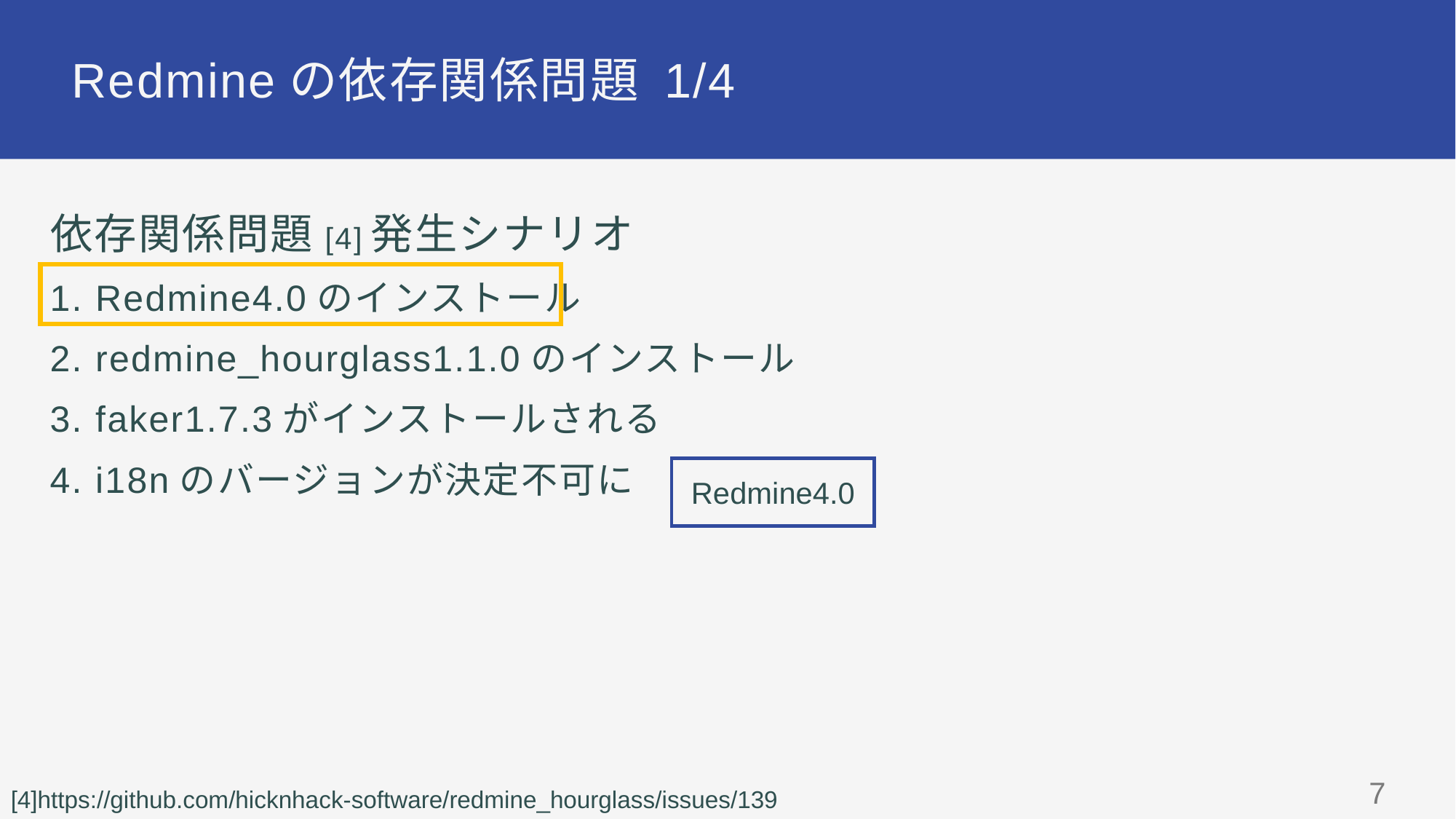

# Redmineの依存関係問題 1/4
依存関係問題[4]発生シナリオ
1. Redmine4.0のインストール
2. redmine_hourglass1.1.0のインストール
3. faker1.7.3がインストールされる
4. i18nのバージョンが決定不可に

Redmine4.0
7
[4]https://github.com/hicknhack-software/redmine_hourglass/issues/139